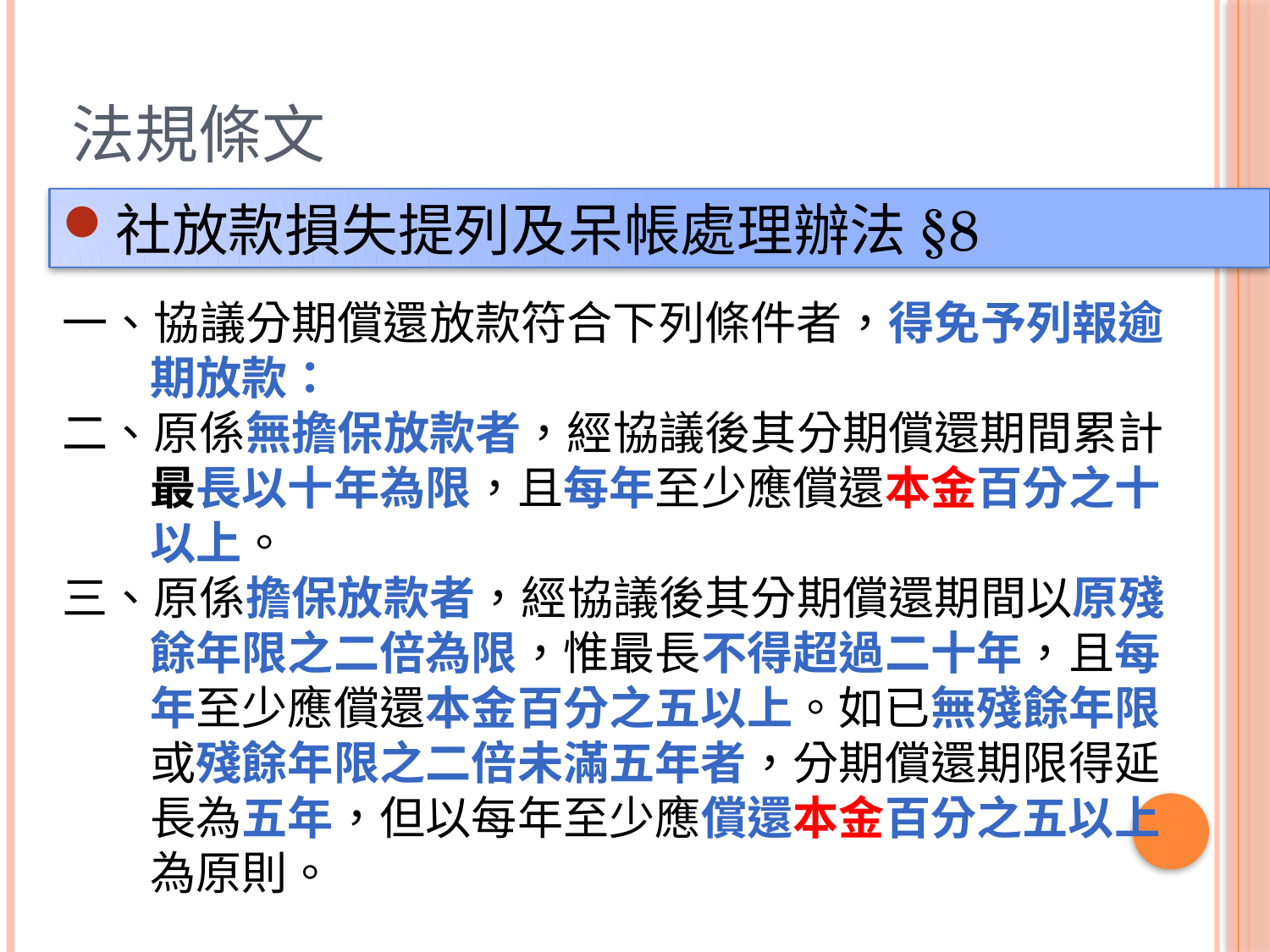

# 法規條文
社放款損失提列及呆帳處理辦法§8
一、協議分期償還放款符合下列條件者，得免予列報逾期放款：
二、原係無擔保放款者，經協議後其分期償還期間累計最長以十年為限，且每年至少應償還本金百分之十以上。
三、原係擔保放款者，經協議後其分期償還期間以原殘餘年限之二倍為限，惟最長不得超過二十年，且每年至少應償還本金百分之五以上。如已無殘餘年限或殘餘年限之二倍未滿五年者，分期償還期限得延長為五年，但以每年至少應償還本金百分之五以上為原則。